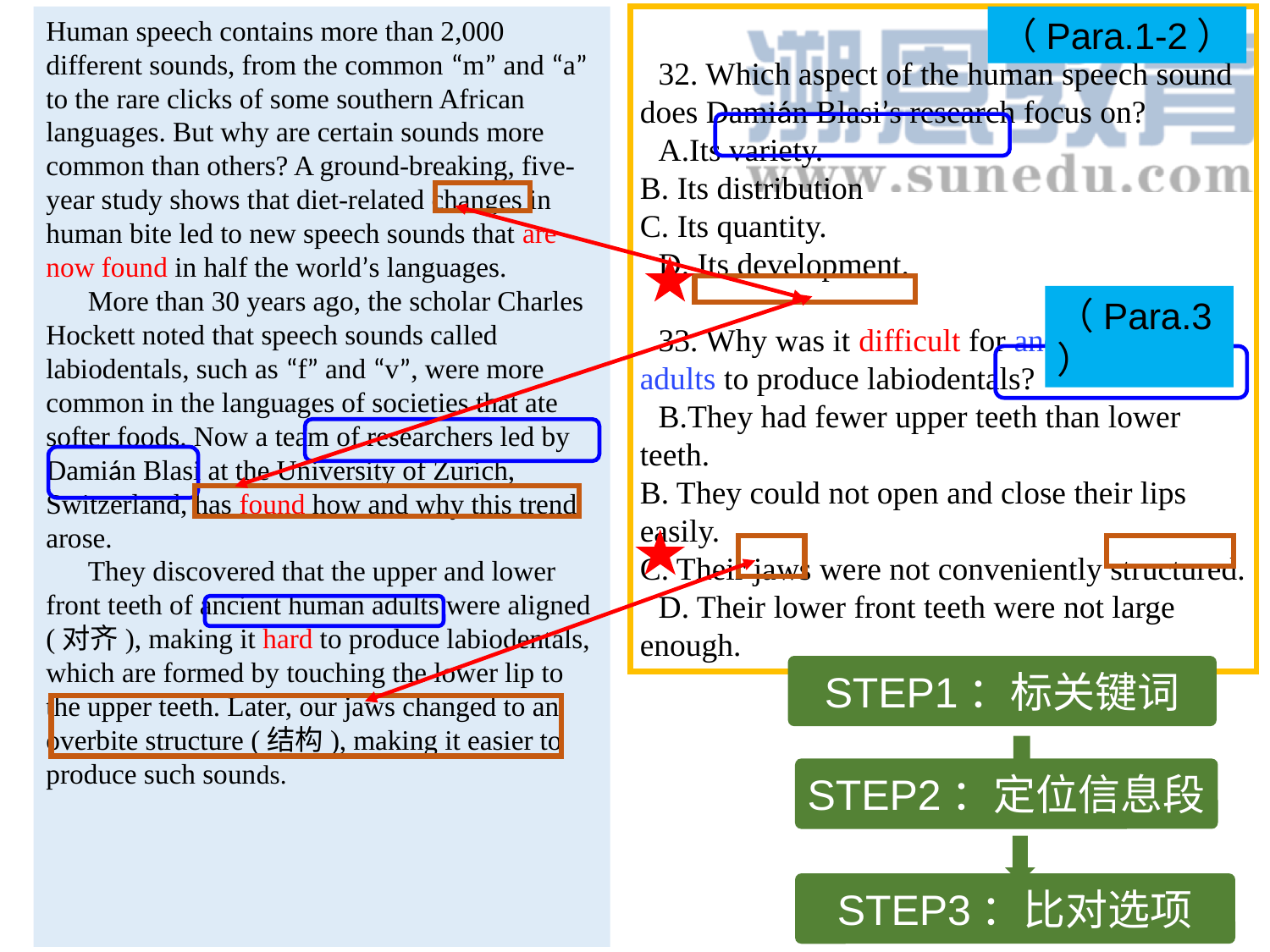

Human speech contains more than 2,000 different sounds, from the common “m” and “a” to the rare clicks of some southern African languages. But why are certain sounds more common than others? A ground-breaking, five-year study shows that diet-related changes in human bite led to new speech sounds that are now found in half the world’s languages.
      More than 30 years ago, the scholar Charles Hockett noted that speech sounds called labiodentals, such as “f” and “v”, were more common in the languages of societies that ate softer foods. Now a team of researchers led by Damián Blasi at the University of Zurich, Switzerland, has found how and why this trend arose.
      They discovered that the upper and lower front teeth of ancient human adults were aligned (对齐), making it hard to produce labiodentals, which are formed by touching the lower lip to the upper teeth. Later, our jaws changed to an overbite structure (结构), making it easier to produce such sounds.

32. Which aspect of the human speech sound does Damián Blasi’s research focus on?
Its variety.
B. Its distribution
C. Its quantity.
D. Its development.

33. Why was it difficult for ancient human adults to produce labiodentals?
They had fewer upper teeth than lower teeth.
B. They could not open and close their lips easily.
C. Their jaws were not conveniently structured.
D. Their lower front teeth were not large enough.

（Para.1-2）

（Para.3）

STEP1：标关键词

STEP2：定位信息段

STEP3：比对选项